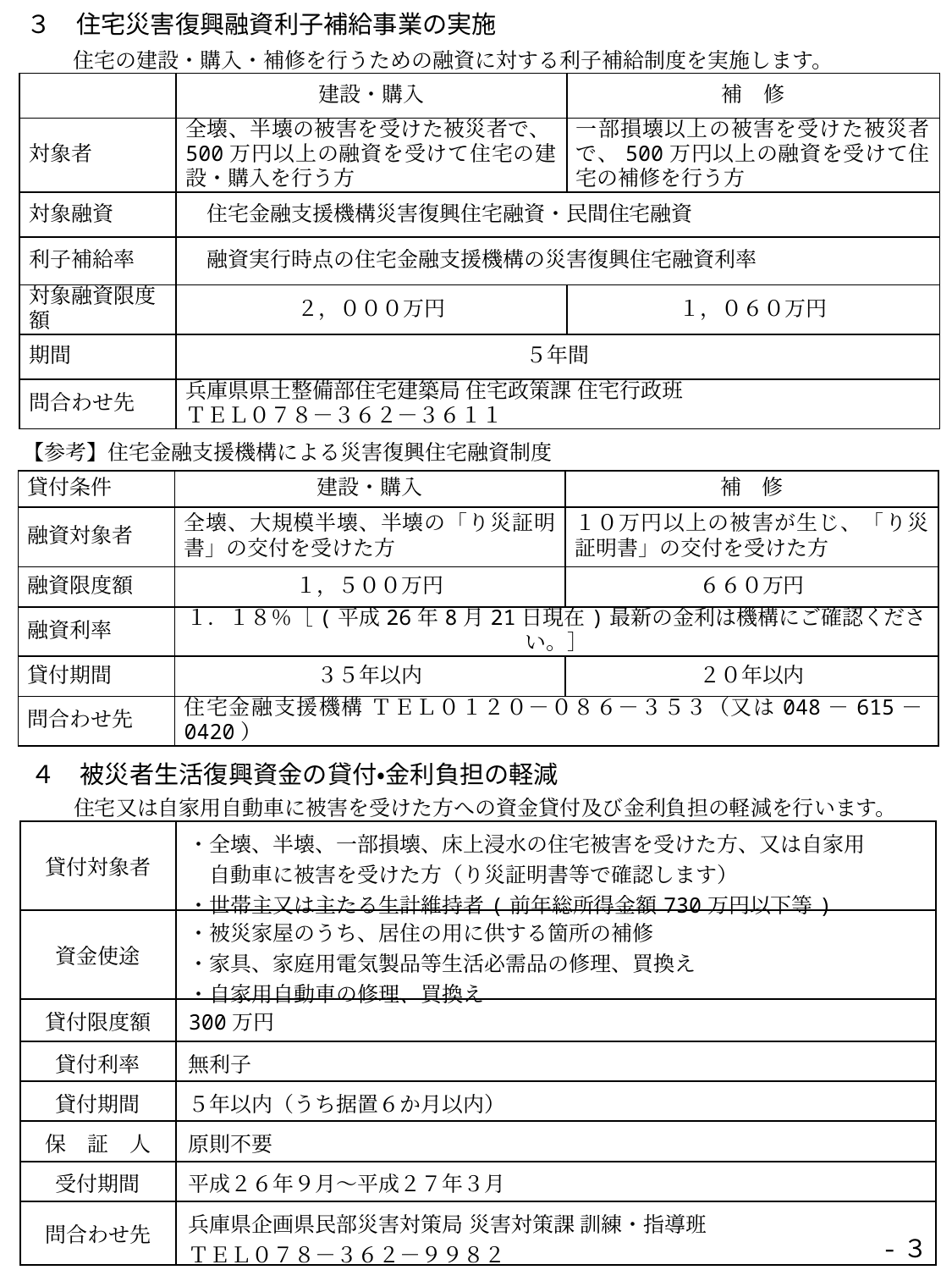

３　住宅災害復興融資利子補給事業の実施
住宅の建設・購入・補修を行うための融資に対する利子補給制度を実施します。
|  | 建設・購入 | 補　修 |
| --- | --- | --- |
| 対象者 | 全壊、半壊の被害を受けた被災者で、500万円以上の融資を受けて住宅の建設・購入を行う方 | 一部損壊以上の被害を受けた被災者で、500万円以上の融資を受けて住宅の補修を行う方 |
| 対象融資 | 住宅金融支援機構災害復興住宅融資・民間住宅融資 |  |
| 利子補給率 | 融資実行時点の住宅金融支援機構の災害復興住宅融資利率 |  |
| 対象融資限度額 | ２，０００万円 | １，０６０万円 |
| 期間 | ５年間 |  |
| 問合わせ先 | 兵庫県県土整備部住宅建築局 住宅政策課 住宅行政班 ＴＥＬ０７８－３６２－３６１１ |  |
【参考】住宅金融支援機構による災害復興住宅融資制度
| 貸付条件 | 建設・購入 | 補　修 |
| --- | --- | --- |
| 融資対象者 | 全壊、大規模半壊、半壊の「り災証明書」の交付を受けた方 | １０万円以上の被害が生じ、「り災証明書」の交付を受けた方 |
| 融資限度額 | １，５００万円 | ６６０万円 |
| 融資利率 | １．１８％［(平成26年8月21日現在)最新の金利は機構にご確認ください。］ |  |
| 貸付期間 | ３５年以内 | ２０年以内 |
| 問合わせ先 | 住宅金融支援機構 ＴＥＬ０１２０－０８６－３５３（又は048－615－0420） |  |
４　被災者生活復興資金の貸付・金利負担の軽減
住宅又は自家用自動車に被害を受けた方への資金貸付及び金利負担の軽減を行います。
| 貸付対象者 | ・全壊、半壊、一部損壊、床上浸水の住宅被害を受けた方、又は自家用 　自動車に被害を受けた方（り災証明書等で確認します） ・世帯主又は主たる生計維持者(前年総所得金額730万円以下等) |
| --- | --- |
| 資金使途 | ・被災家屋のうち、居住の用に供する箇所の補修 ・家具、家庭用電気製品等生活必需品の修理、買換え ・自家用自動車の修理、買換え |
| 貸付限度額 | 300万円 |
| 貸付利率 | 無利子 |
| 貸付期間 | ５年以内（うち据置６か月以内） |
| 保　証　人 | 原則不要 |
| 受付期間 | 平成２６年９月～平成２７年３月 |
| 問合わせ先 | 兵庫県企画県民部災害対策局 災害対策課 訓練・指導班 ＴＥＬ０７８－３６２－９９８２ |
-３-